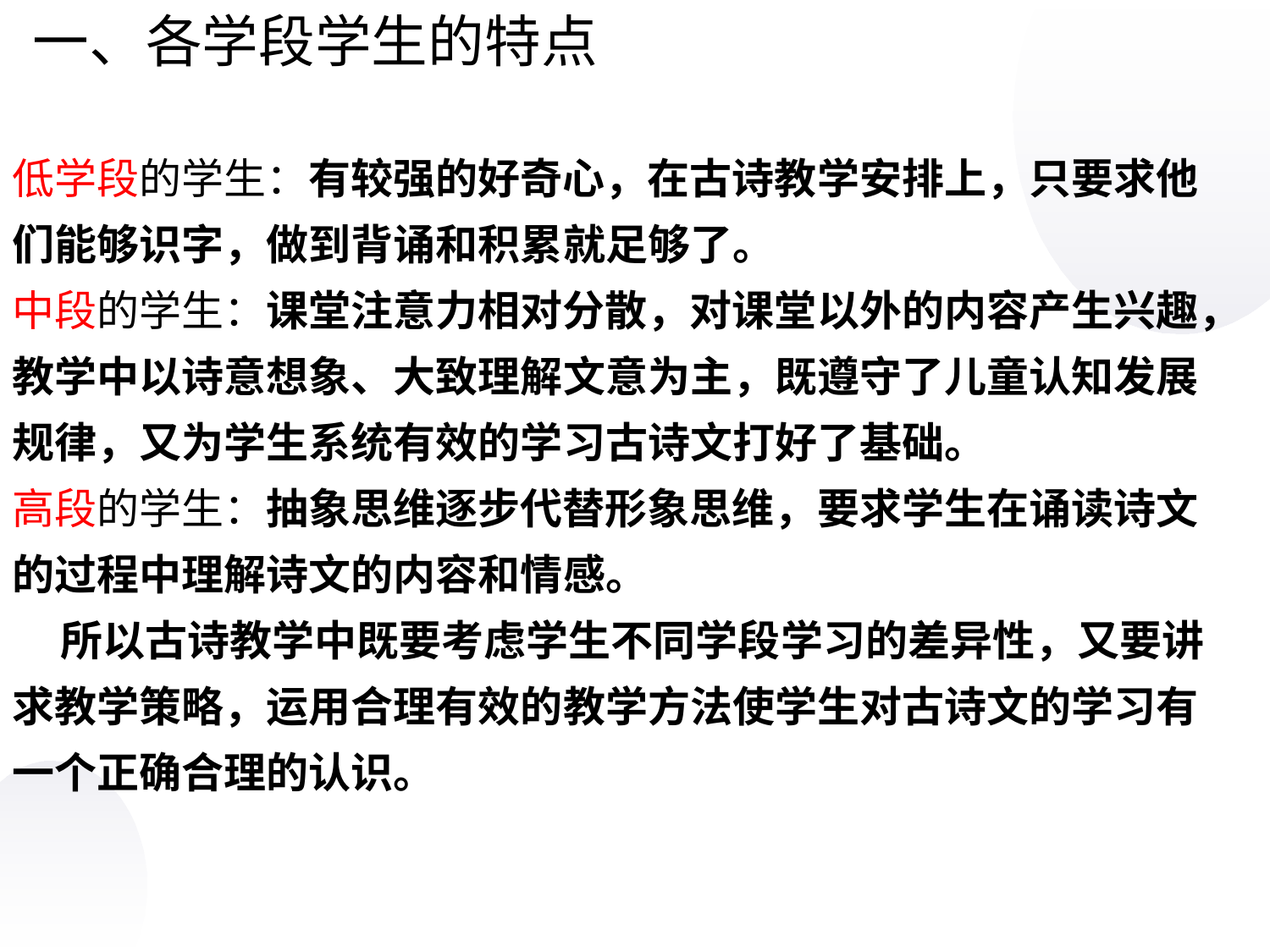

一、各学段学生的特点

低学段的学生：有较强的好奇心，在古诗教学安排上，只要求他们能够识字，做到背诵和积累就足够了。
中段的学生：课堂注意力相对分散，对课堂以外的内容产生兴趣，教学中以诗意想象、大致理解文意为主，既遵守了儿童认知发展规律，又为学生系统有效的学习古诗文打好了基础。
高段的学生：抽象思维逐步代替形象思维，要求学生在诵读诗文的过程中理解诗文的内容和情感。
    所以古诗教学中既要考虑学生不同学段学习的差异性，又要讲求教学策略，运用合理有效的教学方法使学生对古诗文的学习有一个正确合理的认识。